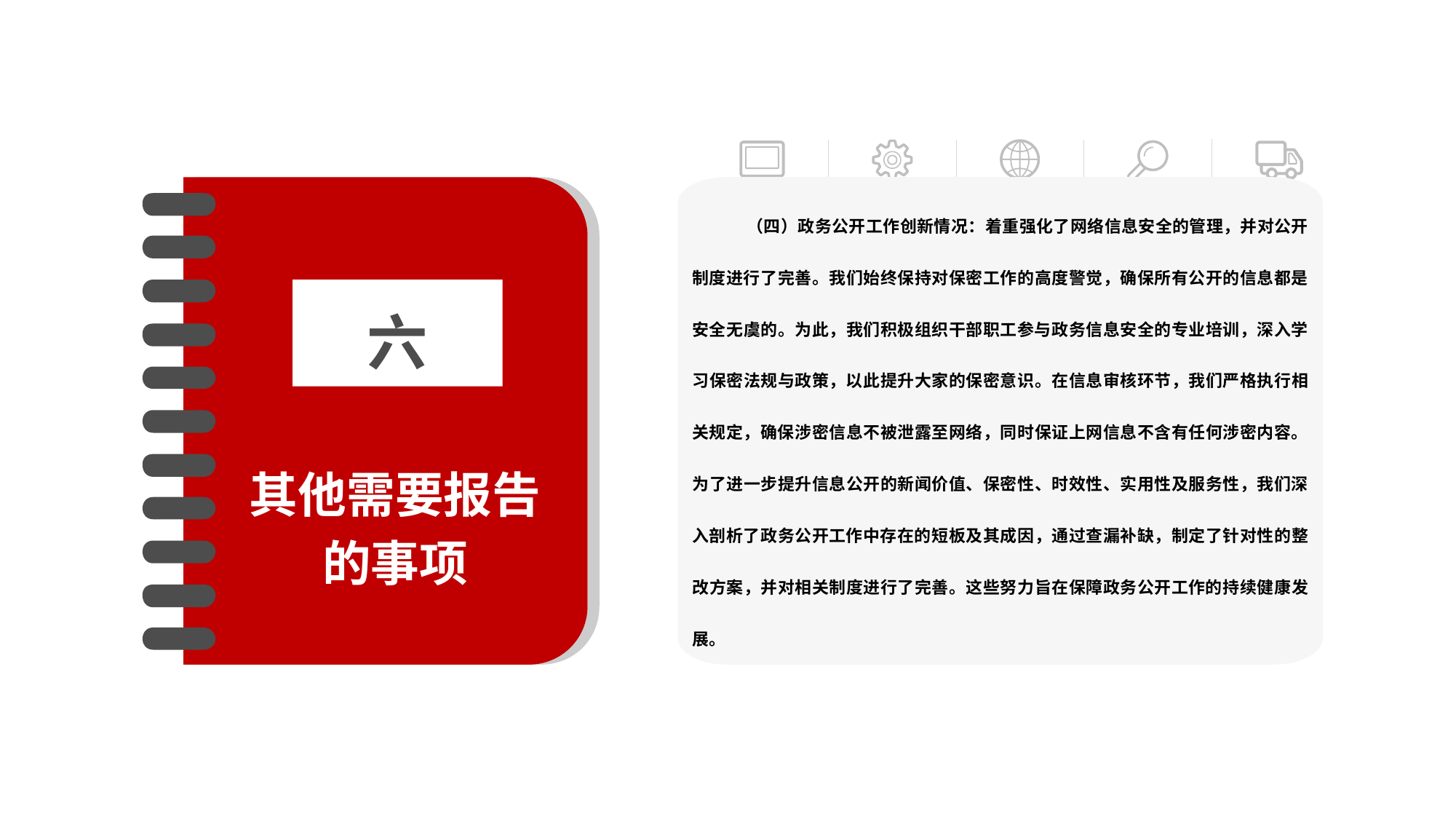

（四）政务公开工作创新情况：着重强化了网络信息安全的管理，并对公开制度进行了完善。我们始终保持对保密工作的高度警觉，确保所有公开的信息都是安全无虞的。为此，我们积极组织干部职工参与政务信息安全的专业培训，深入学习保密法规与政策，以此提升大家的保密意识。在信息审核环节，我们严格执行相关规定，确保涉密信息不被泄露至网络，同时保证上网信息不含有任何涉密内容。为了进一步提升信息公开的新闻价值、保密性、时效性、实用性及服务性，我们深入剖析了政务公开工作中存在的短板及其成因，通过查漏补缺，制定了针对性的整改方案，并对相关制度进行了完善。这些努力旨在保障政务公开工作的持续健康发展。

六
其他需要报告
的事项